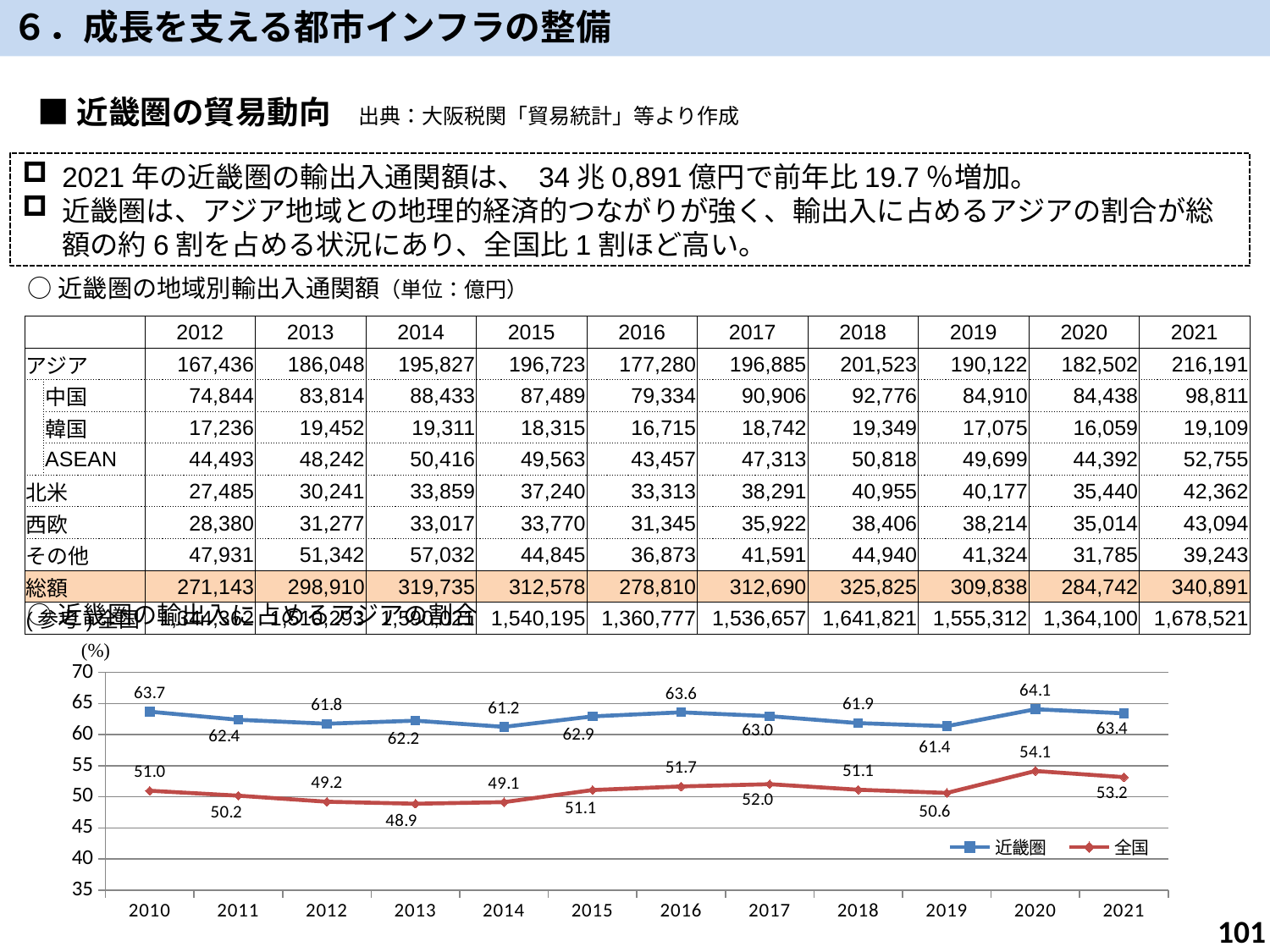

６．成長を支える都市インフラの整備
■近畿圏の貿易動向　出典：大阪税関「貿易統計」等より作成
2021年の近畿圏の輸出入通関額は、 34兆0,891億円で前年比19.7％増加。
近畿圏は、アジア地域との地理的経済的つながりが強く、輸出入に占めるアジアの割合が総額の約6割を占める状況にあり、全国比1割ほど高い。
○近畿圏の地域別輸出入通関額（単位：億円）
|  |  |  | 2012 | 2013 | 2014 | 2015 | 2016 | 2017 | 2018 | 2019 | 2020 | 2021 |
| --- | --- | --- | --- | --- | --- | --- | --- | --- | --- | --- | --- | --- |
| アジア |  |  | 167,436 | 186,048 | 195,827 | 196,723 | 177,280 | 196,885 | 201,523 | 190,122 | 182,502 | 216,191 |
|  | 中国 |  | 74,844 | 83,814 | 88,433 | 87,489 | 79,334 | 90,906 | 92,776 | 84,910 | 84,438 | 98,811 |
|  | 韓国 |  | 17,236 | 19,452 | 19,311 | 18,315 | 16,715 | 18,742 | 19,349 | 17,075 | 16,059 | 19,109 |
|  | ASEAN |  | 44,493 | 48,242 | 50,416 | 49,563 | 43,457 | 47,313 | 50,818 | 49,699 | 44,392 | 52,755 |
| 北米 |  |  | 27,485 | 30,241 | 33,859 | 37,240 | 33,313 | 38,291 | 40,955 | 40,177 | 35,440 | 42,362 |
| 西欧 |  |  | 28,380 | 31,277 | 33,017 | 33,770 | 31,345 | 35,922 | 38,406 | 38,214 | 35,014 | 43,094 |
| その他 |  |  | 47,931 | 51,342 | 57,032 | 44,845 | 36,873 | 41,591 | 44,940 | 41,324 | 31,785 | 39,243 |
| 総額 |  |  | 271,143 | 298,910 | 319,735 | 312,578 | 278,810 | 312,690 | 325,825 | 309,838 | 284,742 | 340,891 |
| (参考)全国 |  |  | 1,344,362 | 1,510,293 | 1,590,021 | 1,540,195 | 1,360,777 | 1,536,657 | 1,641,821 | 1,555,312 | 1,364,100 | 1,678,521 |
○近畿圏の輸出入に占めるアジアの割合

### Chart

| Category | 近畿圏 | 全国 |
|---|---|---|
| 2010 | 63.7 | 50.98017458280435 |
| 2011 | 62.38406717905796 | 50.18582959564425 |
| 2012 | 61.75199584809309 | 49.21344063188589 |
| 2013 | 62.24214646549129 | 48.88990651482858 |
| 2014 | 61.24669433435768 | 49.141672868051174 |
| 2015 | 62.93568030083745 | 51.08911045821384 |
| 2016 | 63.58445725135103 | 51.665875449845785 |
| 2017 | 62.96515150235926 | 52.02600458363854 |
| 2018 | 61.85012952063095 | 51.134322377871044 |
| 2019 | 61.361858599472754 | 50.62639335801287 |
| 2020 | 64.09397980154709 | 54.14830435503486 |
| 2021 | 63.41954381245591 | 53.16413034076868 |
101